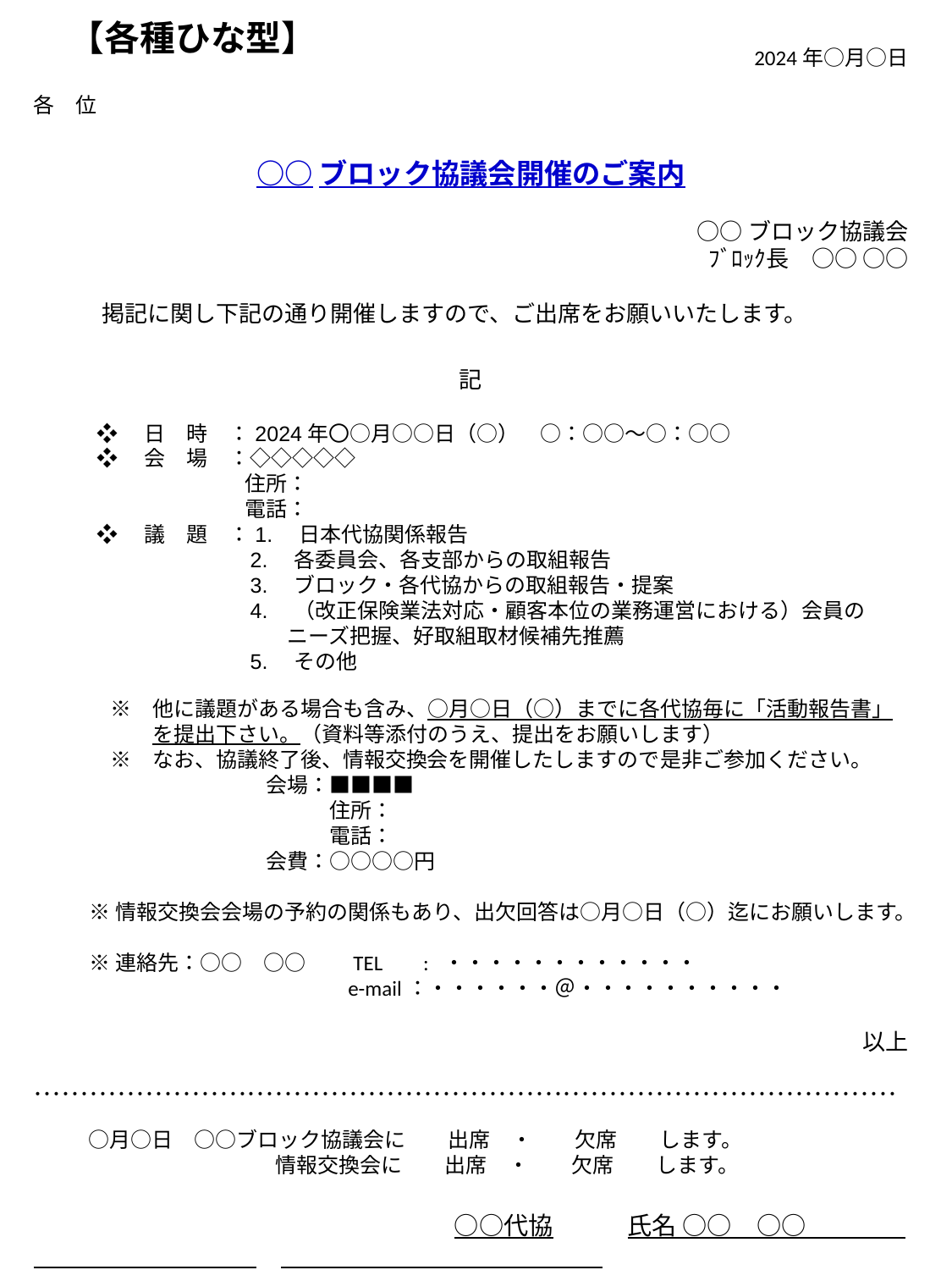

# 【各種ひな型】
2024年○月○日

各　位

○○ブロック協議会開催のご案内

○○ブロック協議会
ﾌﾞﾛｯｸ長　○○ ○○

　　　掲記に関し下記の通り開催しますので、ご出席をお願いいたします。

記

❖　日　時　：2024年〇○月○○日（○）　○：○○～○：○○
❖　会　場　：◇◇◇◇◇
　　　　　　　住所：
　　　　　　　電話：
❖　議　題　：1.　日本代協関係報告
　　　　　　　2.　各委員会、各支部からの取組報告
　　　　　　　3.　ブロック・各代協からの取組報告・提案
　　　　　　　4.　（改正保険業法対応・顧客本位の業務運営における）会員の
　　　　　　　　　ニーズ把握、好取組取材候補先推薦
　　　　　　　5.　その他

　※　他に議題がある場合も含み、○月○日（○）までに各代協毎に「活動報告書」
　　　を提出下さい。（資料等添付のうえ、提出をお願いします）
　※　なお、協議終了後、情報交換会を開催したしますので是非ご参加ください。
　　　　　　　　会場：■■■■
　　　　　　　　　　　住所：
　　　　　　　　　　　電話：
　　　　　　　　会費：○○○○円

※情報交換会会場の予約の関係もあり、出欠回答は○月○日（○）迄にお願いします。

※連絡先：○○　○○　　TEL　  :  ・・・・・・・・・・・・
　　　　　　　　　　　　e-mail：・・・・・・＠・・・・・・・・・・

以上

･････････････････････････････････････････････････････････････････････････････････････････････

　　　○月○日　○○ブロック協議会に　　出席　・　　欠席　　します。
　　　　　　　　　　　  情報交換会に　　出席　・　　欠席　　します。

　　　　　　　　　　　　　　　　　○○代協　　　氏名 ○○　○○